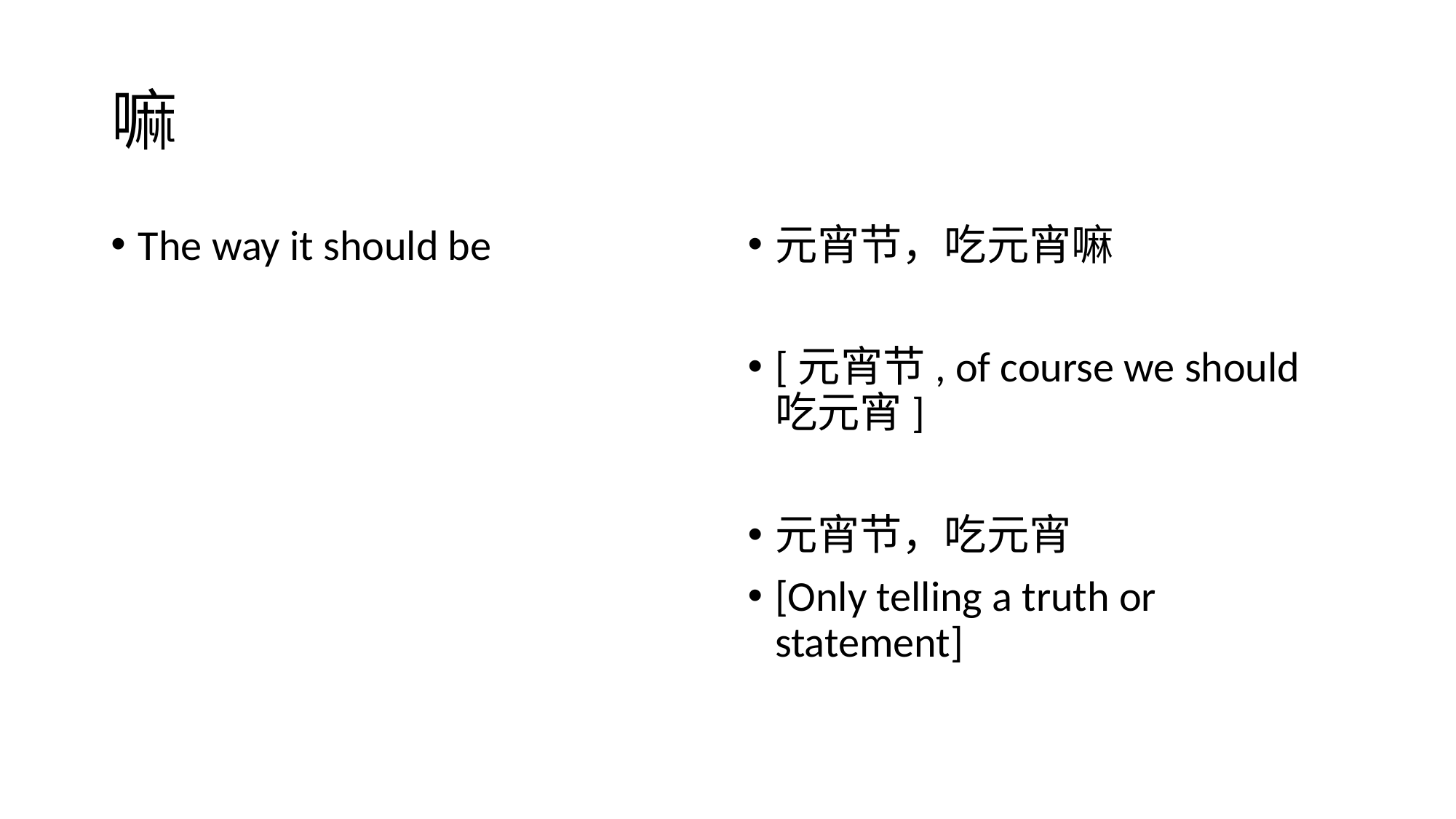

# 嘛
The way it should be
元宵节，吃元宵嘛

[元宵节, of course we should 吃元宵]

元宵节，吃元宵
[Only telling a truth or statement]